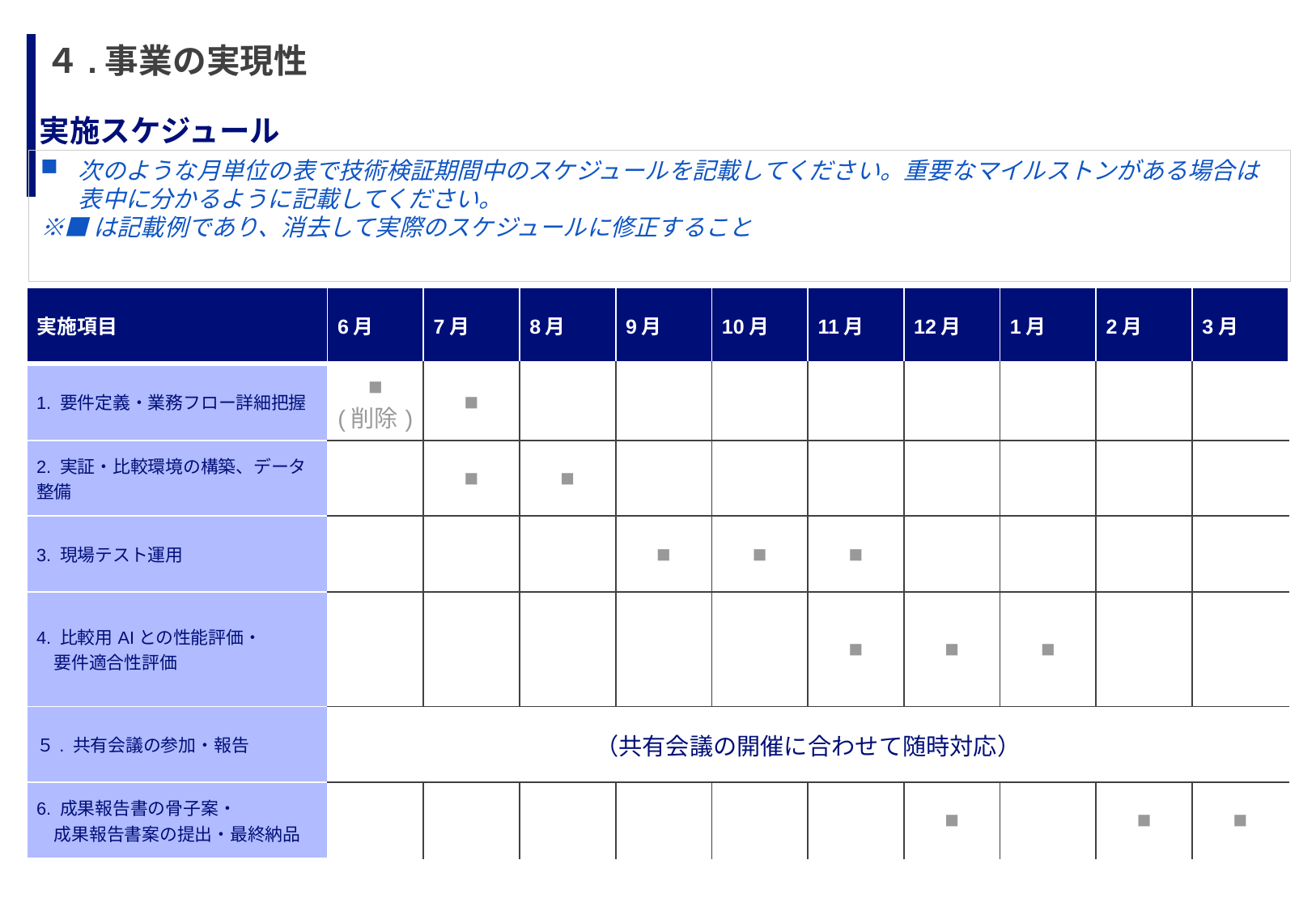

# ４.事業の実現性

実施スケジュール
次のような月単位の表で技術検証期間中のスケジュールを記載してください。重要なマイルストンがある場合は表中に分かるように記載してください。
※■は記載例であり、消去して実際のスケジュールに修正すること
| 実施項目 | 6月 | 7月 | 8月 | 9月 | 10月 | 11月 | 12月 | 1月 | 2月 | 3月 |
| --- | --- | --- | --- | --- | --- | --- | --- | --- | --- | --- |
| 1. 要件定義・業務フロー詳細把握 | ■ (削除) | ■ |  |  |  |  |  |  |  |  |
| 2. 実証・比較環境の構築、データ整備 |  | ■ | ■ |  |  |  |  |  |  |  |
| 3. 現場テスト運用 |  |  |  | ■ | ■ | ■ |  |  |  |  |
| 4. 比較用AIとの性能評価・ 　要件適合性評価 |  |  |  |  |  | ■ | ■ | ■ |  |  |
| ５. 共有会議の参加・報告 | （共有会議の開催に合わせて随時対応） |  |  |  |  |  |  |  |  |  |
| 6. 成果報告書の骨子案・ 　成果報告書案の提出・最終納品 |  |  |  |  |  |  | ■ |  | ■ | ■ |